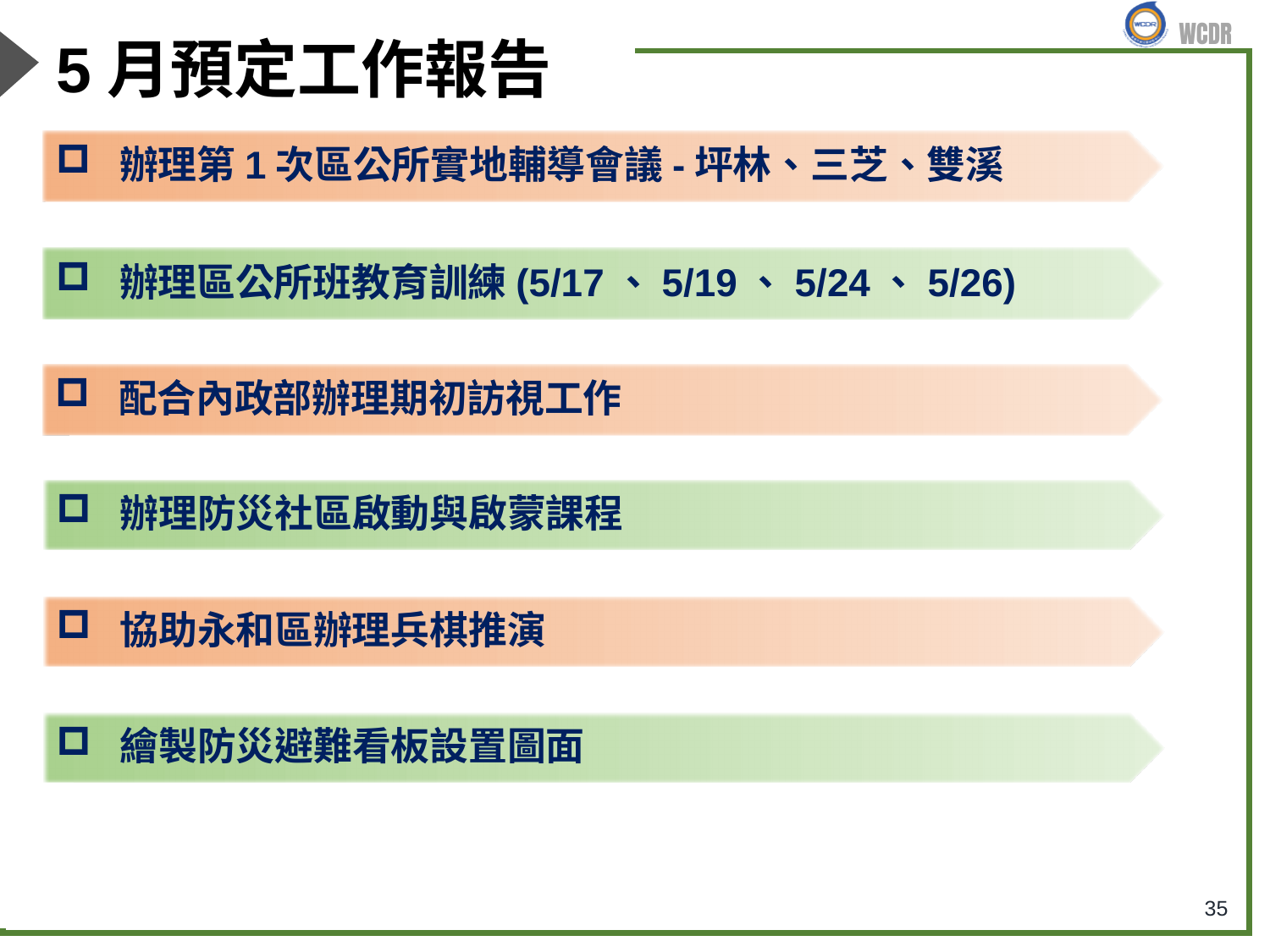

# 5月預定工作報告
辦理第1次區公所實地輔導會議-坪林、三芝、雙溪
辦理區公所班教育訓練(5/17、5/19、5/24、5/26)
配合內政部辦理期初訪視工作
辦理防災社區啟動與啟蒙課程
協助永和區辦理兵棋推演
繪製防災避難看板設置圖面
35